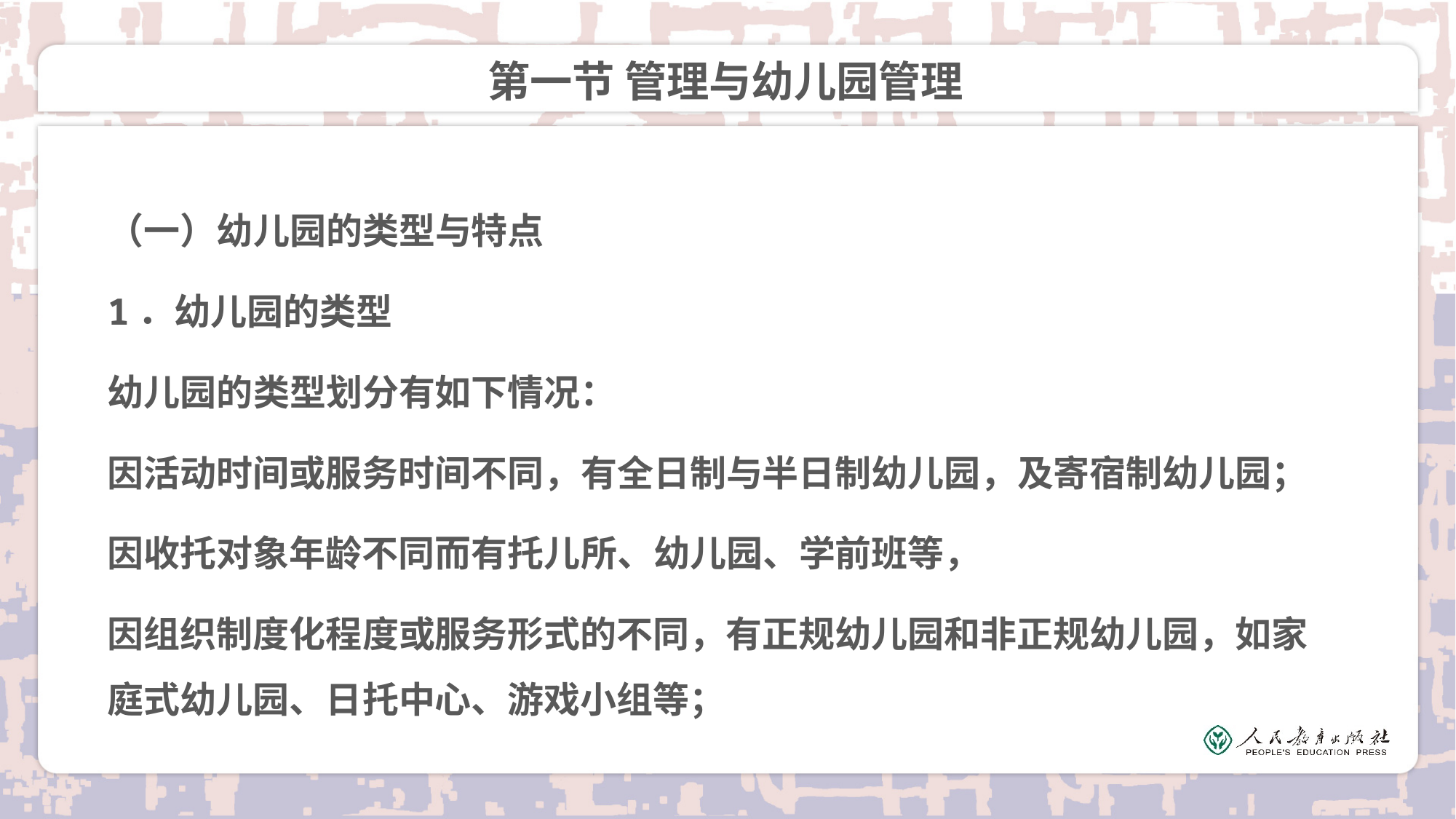

# 第一节 管理与幼儿园管理
（一）幼儿园的类型与特点
1．幼儿园的类型
幼儿园的类型划分有如下情况：
因活动时间或服务时间不同，有全日制与半日制幼儿园，及寄宿制幼儿园；
因收托对象年龄不同而有托儿所、幼儿园、学前班等，
因组织制度化程度或服务形式的不同，有正规幼儿园和非正规幼儿园，如家庭式幼儿园、日托中心、游戏小组等；